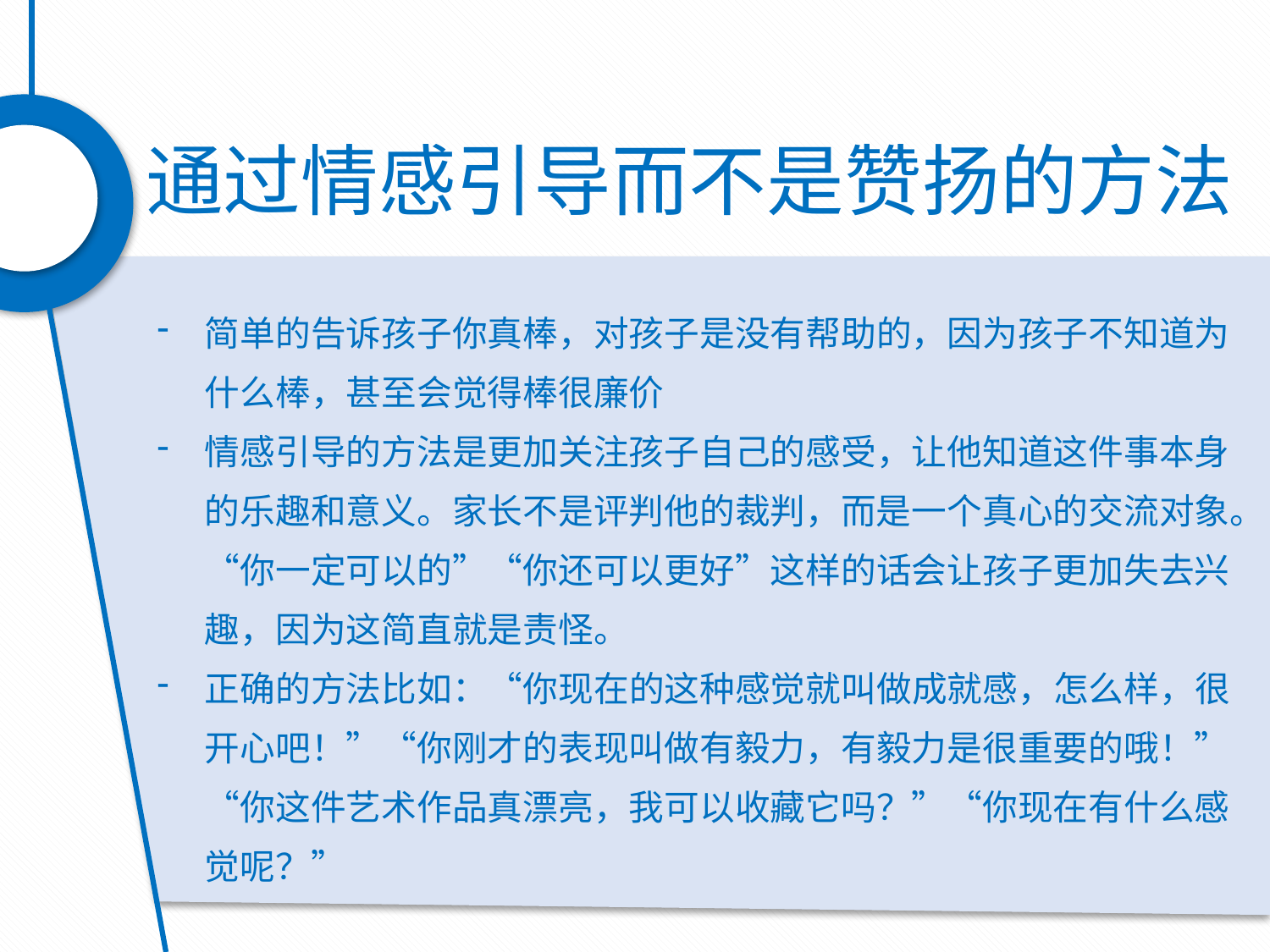

通过情感引导而不是赞扬的方法

简单的告诉孩子你真棒，对孩子是没有帮助的，因为孩子不知道为什么棒，甚至会觉得棒很廉价
情感引导的方法是更加关注孩子自己的感受，让他知道这件事本身的乐趣和意义。家长不是评判他的裁判，而是一个真心的交流对象。“你一定可以的”“你还可以更好”这样的话会让孩子更加失去兴趣，因为这简直就是责怪。
正确的方法比如：“你现在的这种感觉就叫做成就感，怎么样，很开心吧！”“你刚才的表现叫做有毅力，有毅力是很重要的哦！”“你这件艺术作品真漂亮，我可以收藏它吗？”“你现在有什么感觉呢？”